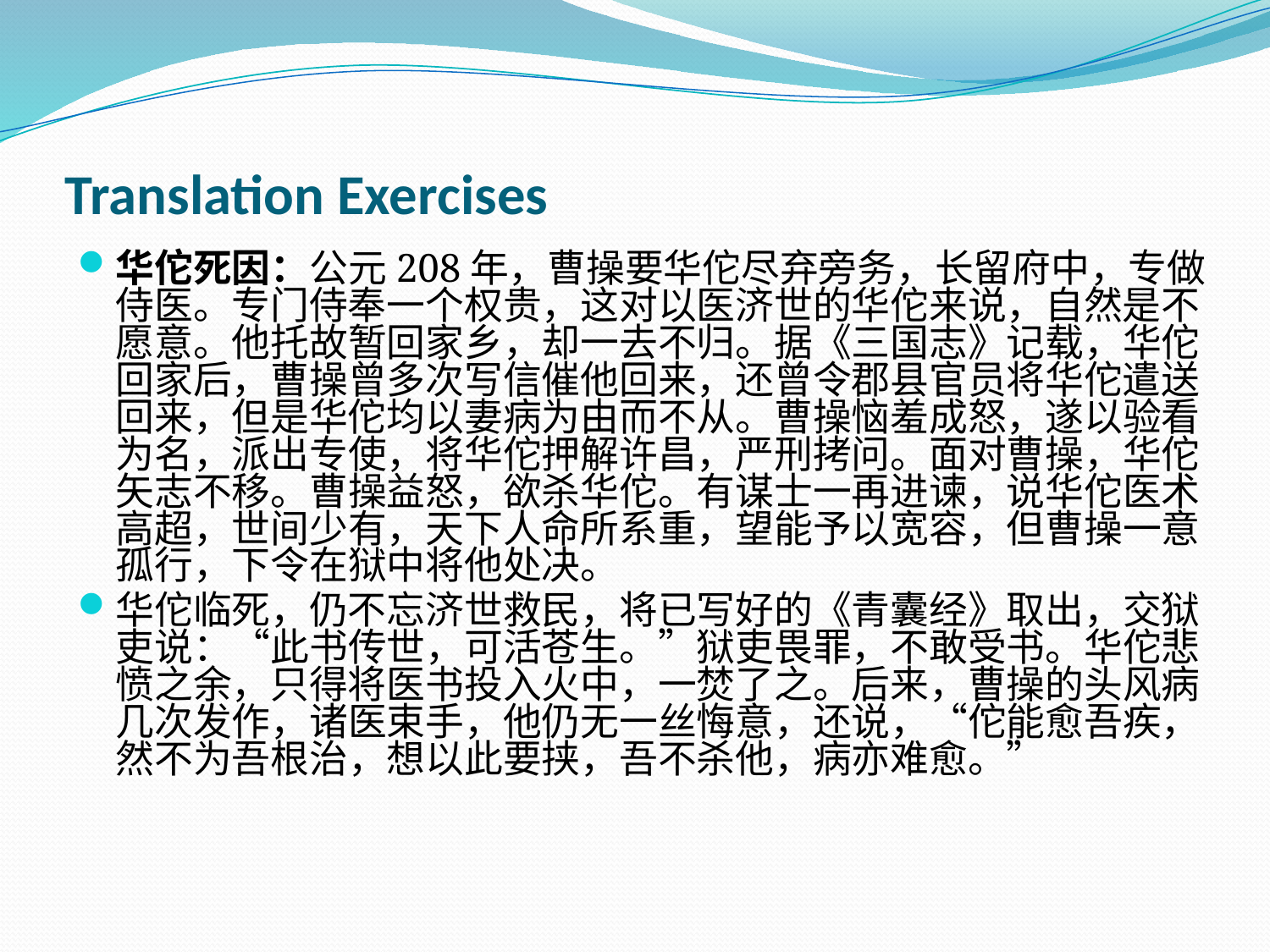

# Translation Exercises
华佗死因：公元208年，曹操要华佗尽弃旁务，长留府中，专做侍医。专门侍奉一个权贵，这对以医济世的华佗来说，自然是不愿意。他托故暂回家乡，却一去不归。据《三国志》记载，华佗回家后，曹操曾多次写信催他回来，还曾令郡县官员将华佗遣送回来，但是华佗均以妻病为由而不从。曹操恼羞成怒，遂以验看为名，派出专使，将华佗押解许昌，严刑拷问。面对曹操，华佗矢志不移。曹操益怒，欲杀华佗。有谋士一再进谏，说华佗医术高超，世间少有，天下人命所系重，望能予以宽容，但曹操一意孤行，下令在狱中将他处决。
华佗临死，仍不忘济世救民，将已写好的《青囊经》取出，交狱吏说：“此书传世，可活苍生。”狱吏畏罪，不敢受书。华佗悲愤之余，只得将医书投入火中，一焚了之。后来，曹操的头风病几次发作，诸医束手，他仍无一丝悔意，还说，“佗能愈吾疾，然不为吾根治，想以此要挟，吾不杀他，病亦难愈。”